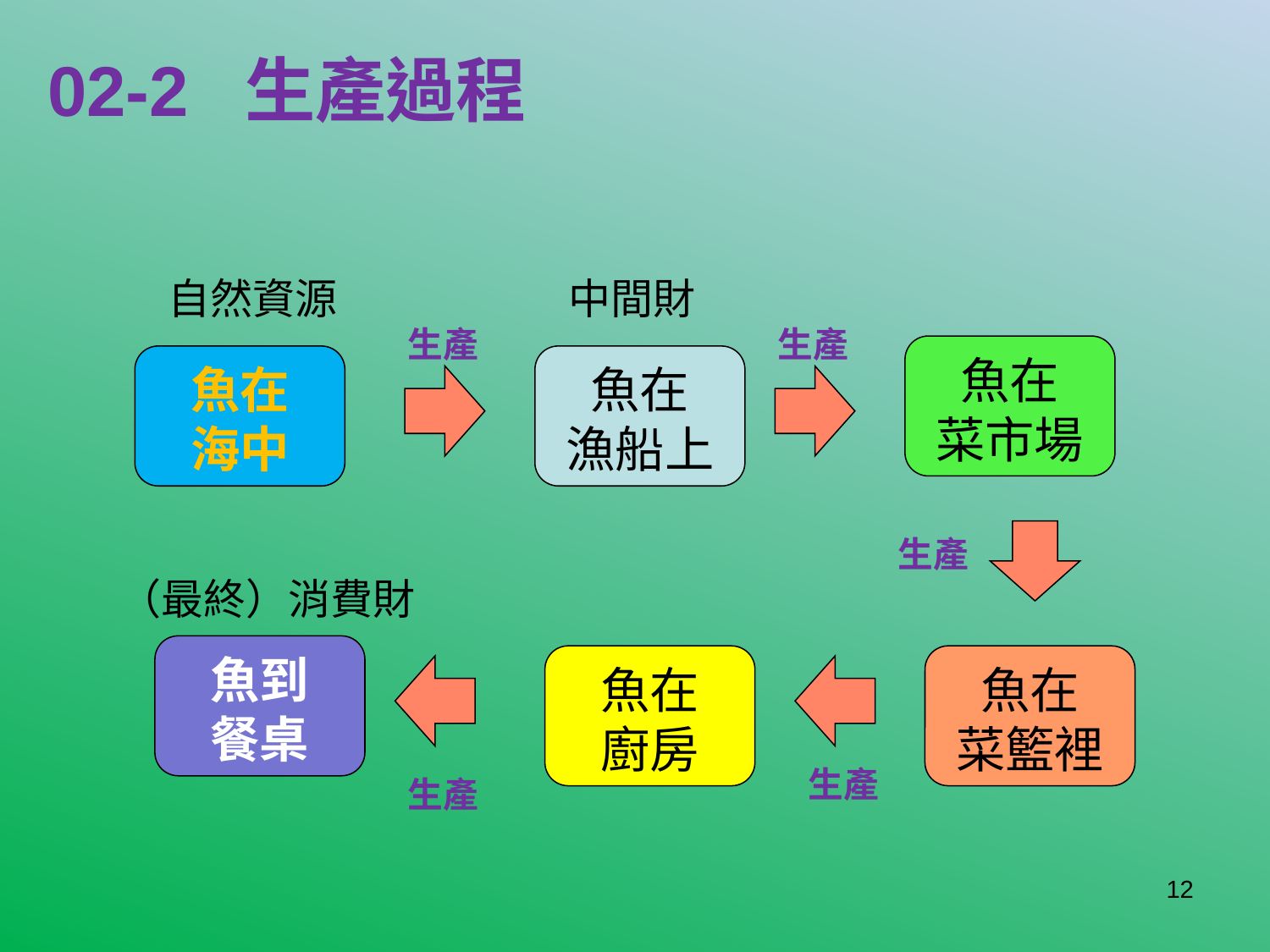

# 02-2  生產過程
自然資源
中間財
生產
生產
魚在
菜市場
魚在
海中
魚在
漁船上

生產
（最終）消費財
魚到
餐桌
魚在
廚房
魚在
菜籃裡

生產
生產
12